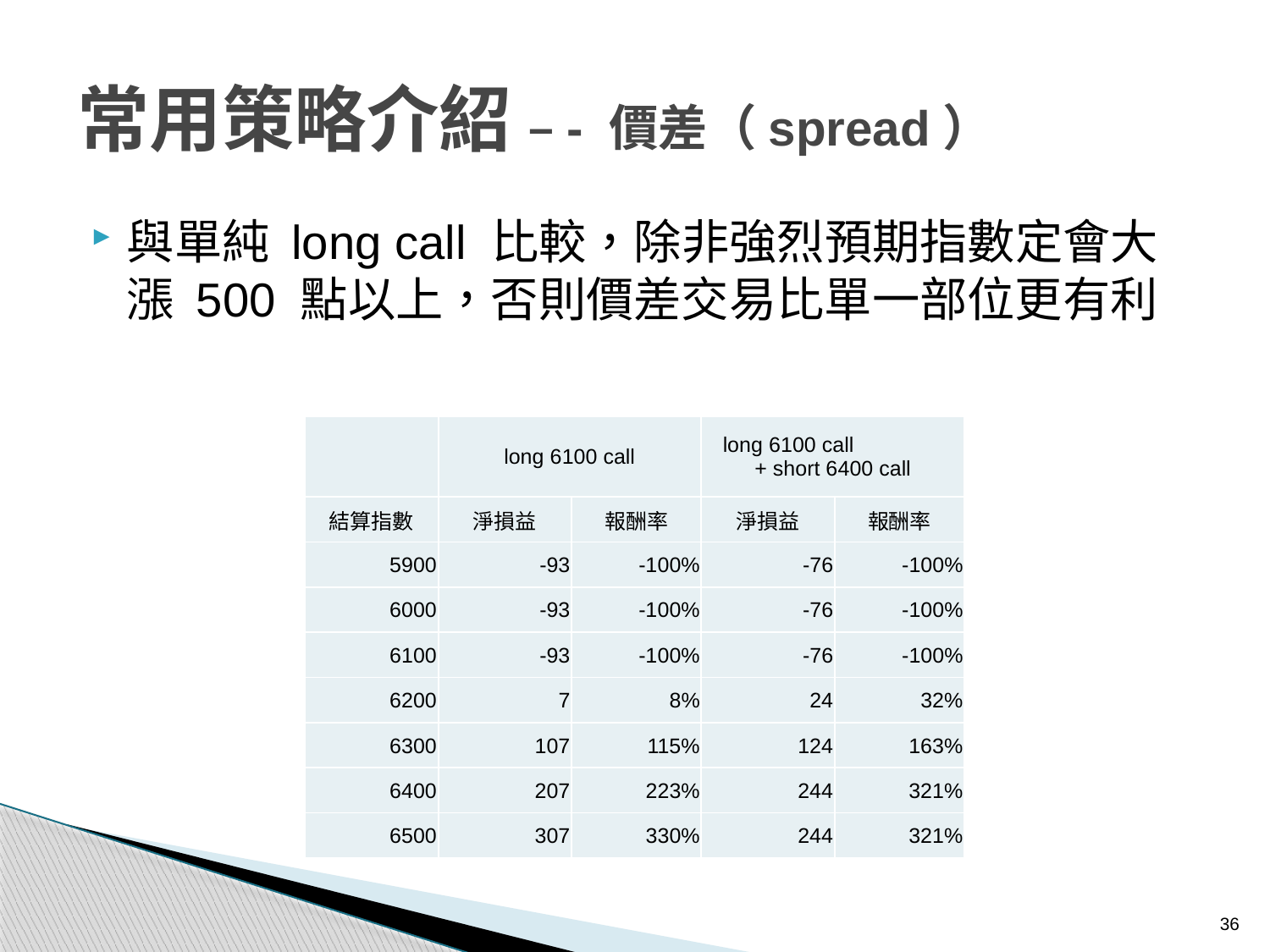

常用策略介紹 –- 價差（spread）
與單純 long call 比較，除非強烈預期指數定會大漲 500 點以上，否則價差交易比單一部位更有利
|  | long 6100 call |  | long 6100 call + short 6400 call |  |
| --- | --- | --- | --- | --- |
| 結算指數 | 淨損益 | 報酬率 | 淨損益 | 報酬率 |
| 5900 | -93 | -100% | -76 | -100% |
| 6000 | -93 | -100% | -76 | -100% |
| 6100 | -93 | -100% | -76 | -100% |
| 6200 | 7 | 8% | 24 | 32% |
| 6300 | 107 | 115% | 124 | 163% |
| 6400 | 207 | 223% | 244 | 321% |
| 6500 | 307 | 330% | 244 | 321% |
36